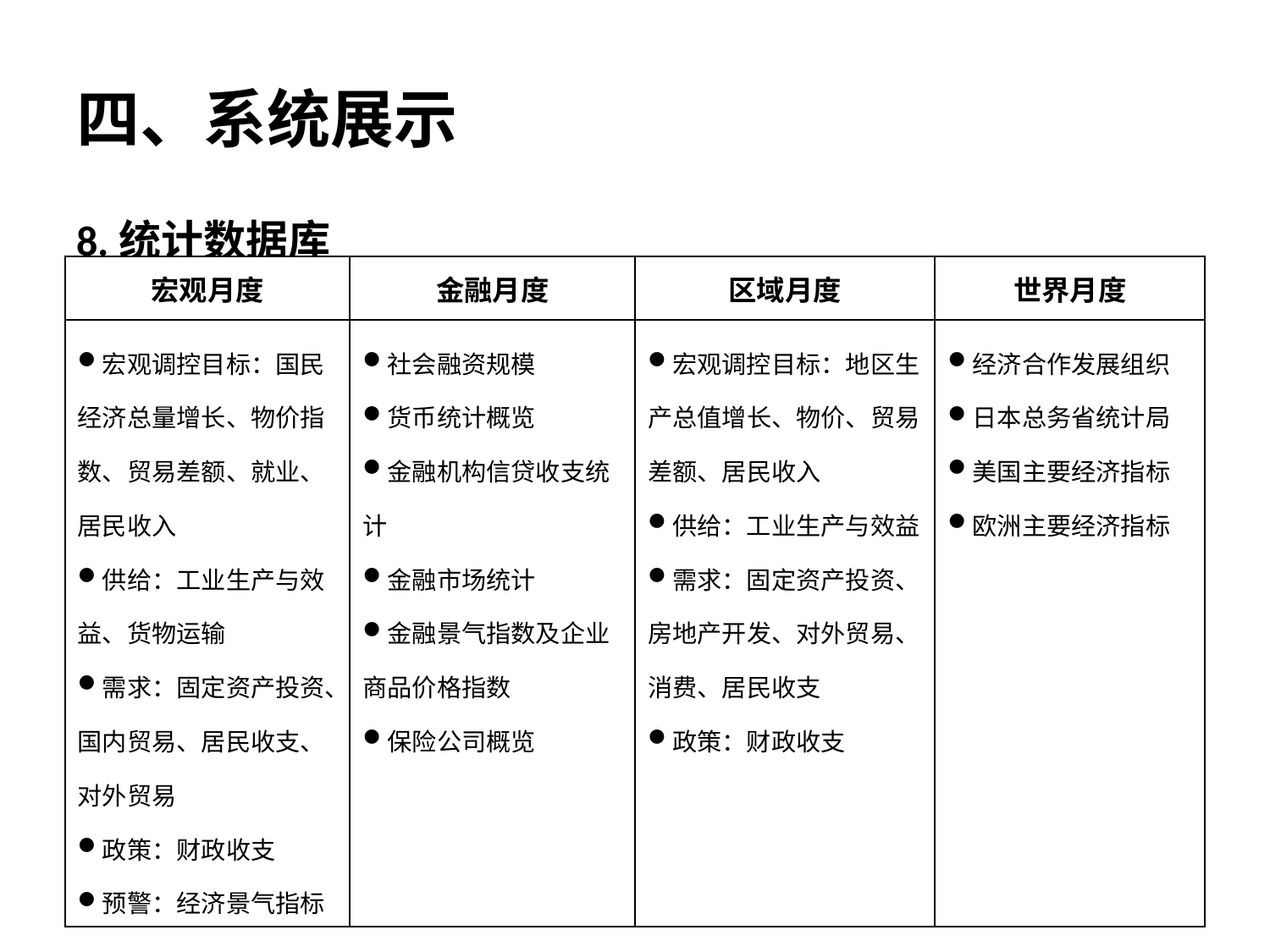

# 四、系统展示
8.统计数据库
| 宏观月度 | 金融月度 | 区域月度 | 世界月度 |
| --- | --- | --- | --- |
| 宏观调控目标：国民经济总量增长、物价指数、贸易差额、就业、居民收入 供给：工业生产与效益、货物运输 需求：固定资产投资、国内贸易、居民收支、对外贸易 政策：财政收支 预警：经济景气指标 | 社会融资规模 货币统计概览 金融机构信贷收支统计 金融市场统计 金融景气指数及企业商品价格指数 保险公司概览 | 宏观调控目标：地区生产总值增长、物价、贸易差额、居民收入 供给：工业生产与效益 需求：固定资产投资、房地产开发、对外贸易、消费、居民收支 政策：财政收支 | 经济合作发展组织 日本总务省统计局 美国主要经济指标 欧洲主要经济指标 |